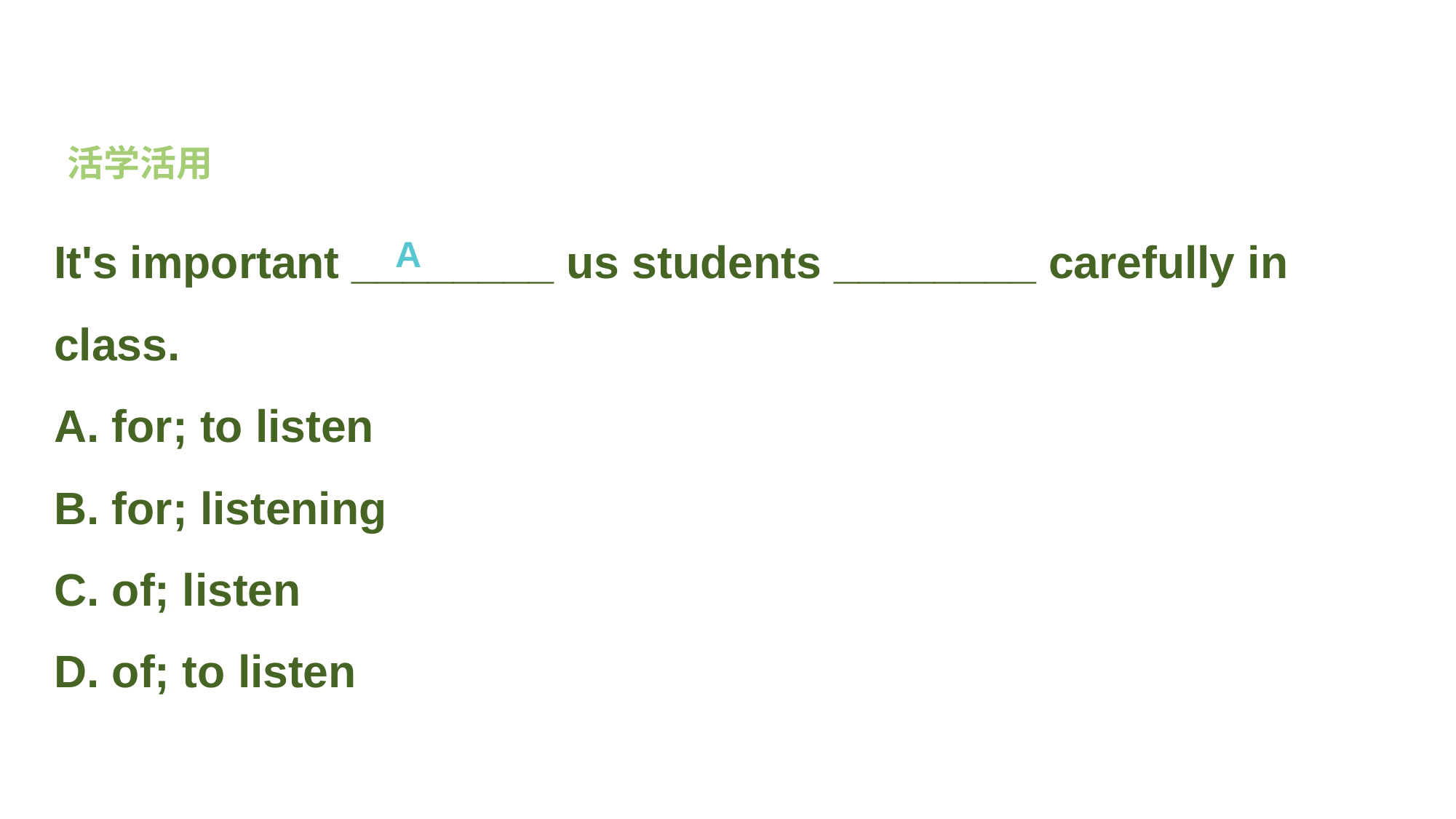

活学活用
It's important ________ us students ________ carefully in class.
A. for; to listen
B. for; listening
C. of; listen
D. of; to listen

A